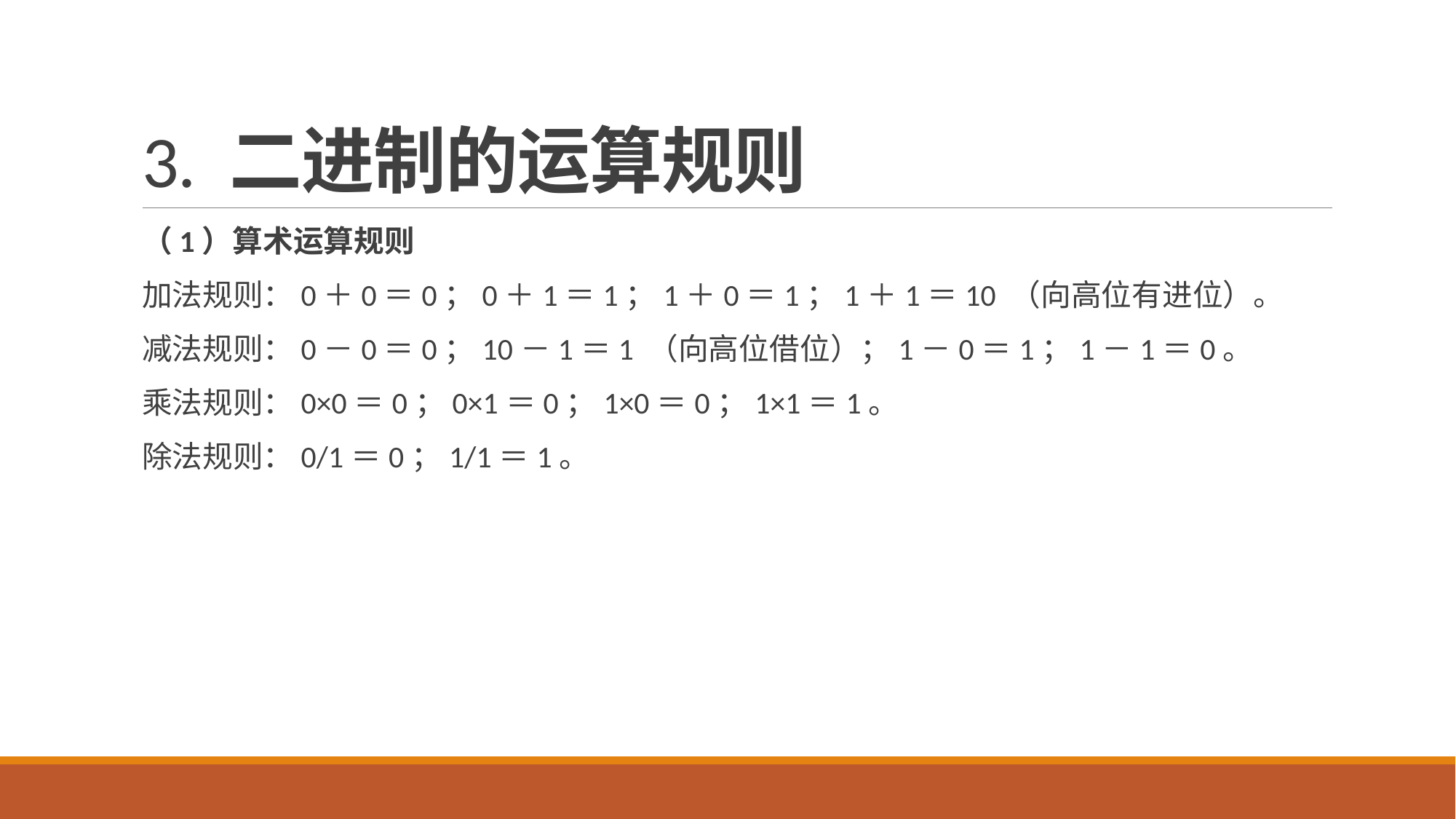

# 3. 二进制的运算规则
（1）算术运算规则
加法规则：0＋0＝0；0＋1＝1；1＋0＝1；1＋1＝10 （向高位有进位）。
减法规则：0－0＝0；10－1＝1 （向高位借位）；1－0＝1；1－1＝0。
乘法规则：0×0＝0；0×1＝0；1×0＝0；1×1＝1。
除法规则：0/1＝0；1/1＝1。